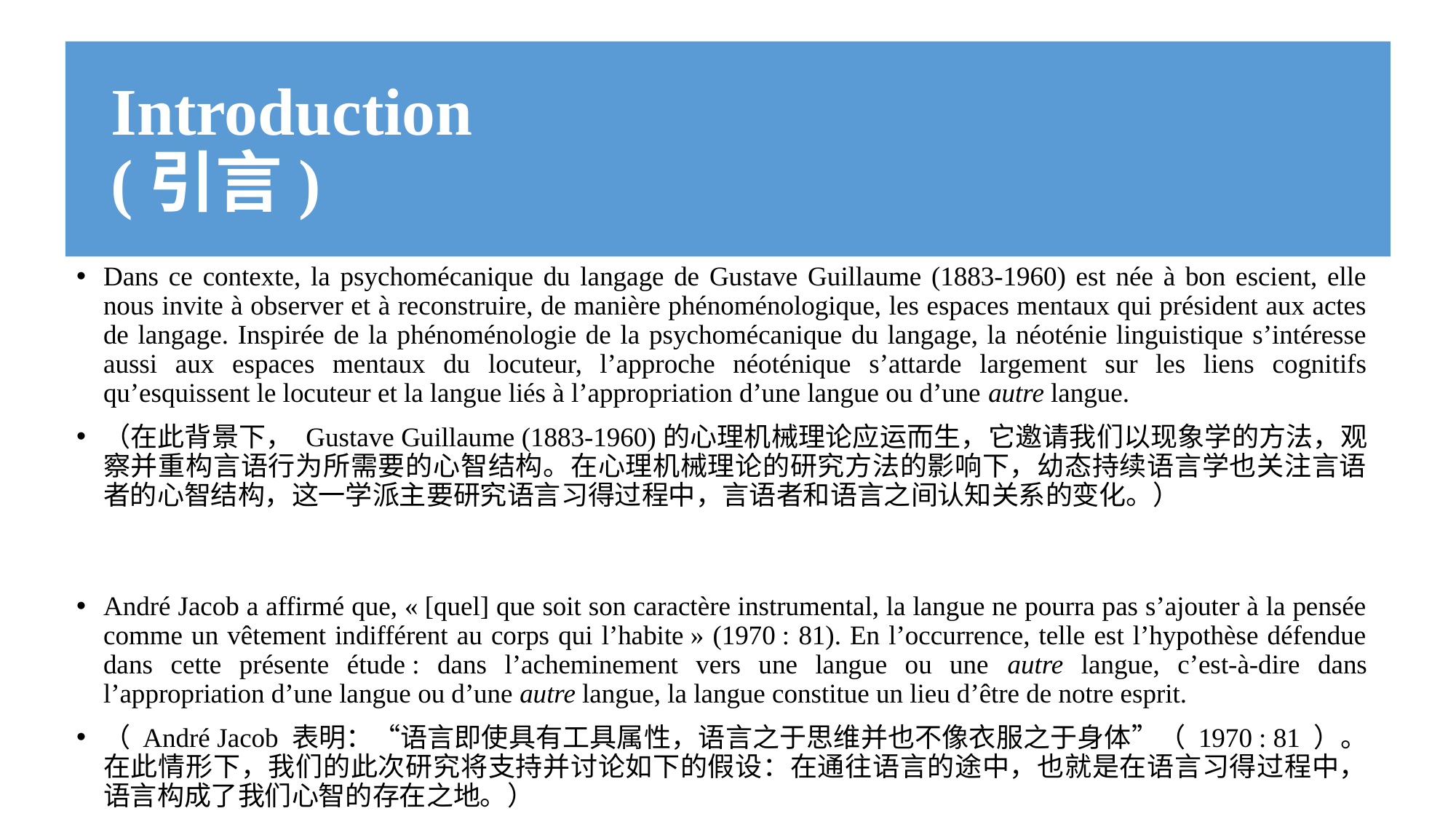

# Introduction (引言)

Dans ce contexte, la psychomécanique du langage de Gustave Guillaume (1883-1960) est née à bon escient, elle nous invite à observer et à reconstruire, de manière phénoménologique, les espaces mentaux qui président aux actes de langage. Inspirée de la phénoménologie de la psychomécanique du langage, la néoténie linguistique s’intéresse aussi aux espaces mentaux du locuteur, l’approche néoténique s’attarde largement sur les liens cognitifs qu’esquissent le locuteur et la langue liés à l’appropriation d’une langue ou d’une autre langue.
（在此背景下， Gustave Guillaume (1883-1960)的心理机械理论应运而生，它邀请我们以现象学的方法，观察并重构言语行为所需要的心智结构。在心理机械理论的研究方法的影响下，幼态持续语言学也关注言语者的心智结构，这一学派主要研究语言习得过程中，言语者和语言之间认知关系的变化。）

André Jacob a affirmé que, « [quel] que soit son caractère instrumental, la langue ne pourra pas s’ajouter à la pensée comme un vêtement indifférent au corps qui l’habite » (1970 : 81). En l’occurrence, telle est l’hypothèse défendue dans cette présente étude : dans l’acheminement vers une langue ou une autre langue, c’est-à-dire dans l’appropriation d’une langue ou d’une autre langue, la langue constitue un lieu d’être de notre esprit.
（ André Jacob 表明：“语言即使具有工具属性，语言之于思维并也不像衣服之于身体”（ 1970 : 81 ）。在此情形下，我们的此次研究将支持并讨论如下的假设：在通往语言的途中，也就是在语言习得过程中，语言构成了我们心智的存在之地。）